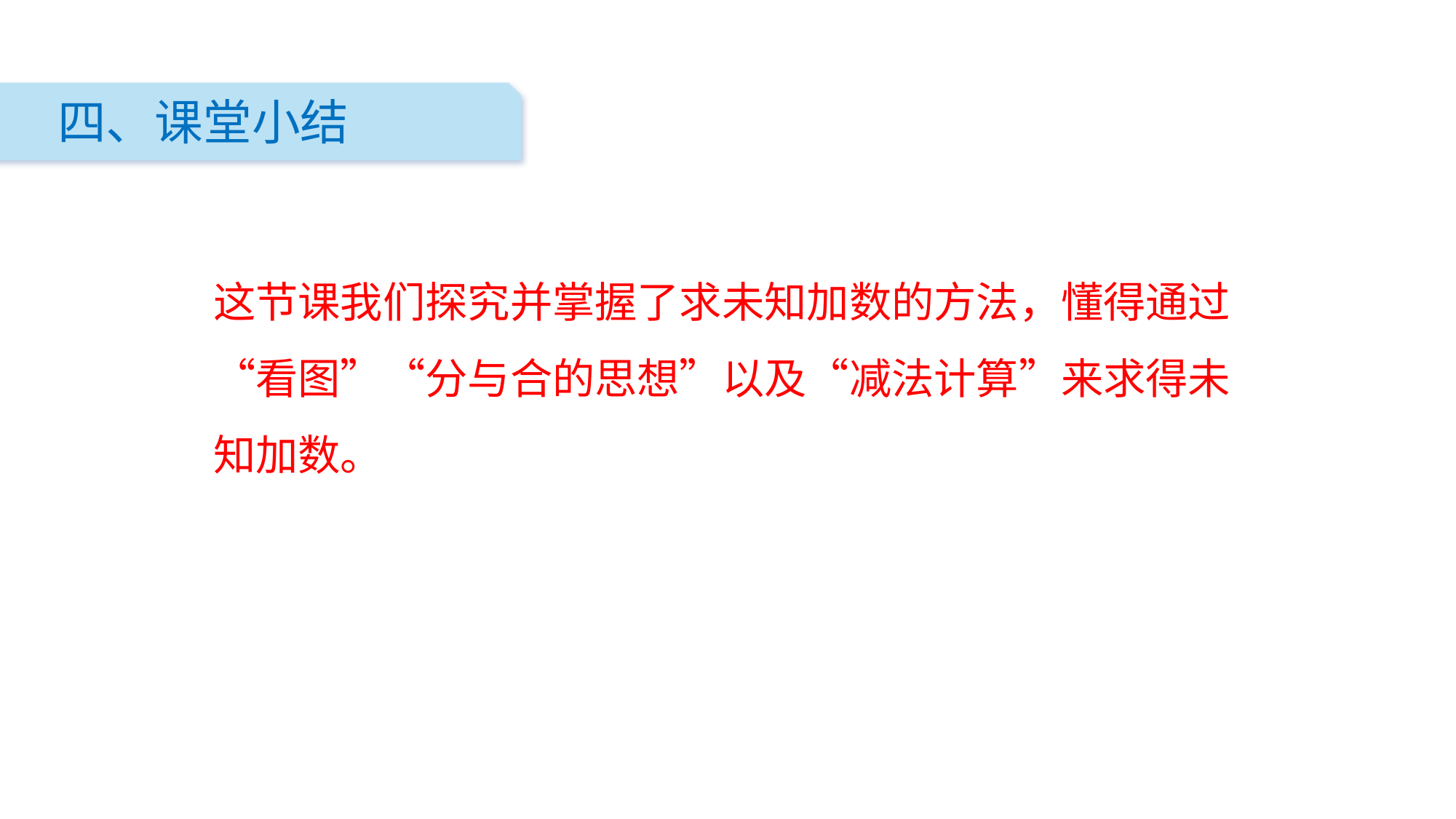

四、课堂小结
这节课我们探究并掌握了求未知加数的方法，懂得通过“看图”“分与合的思想”以及“减法计算”来求得未知加数。